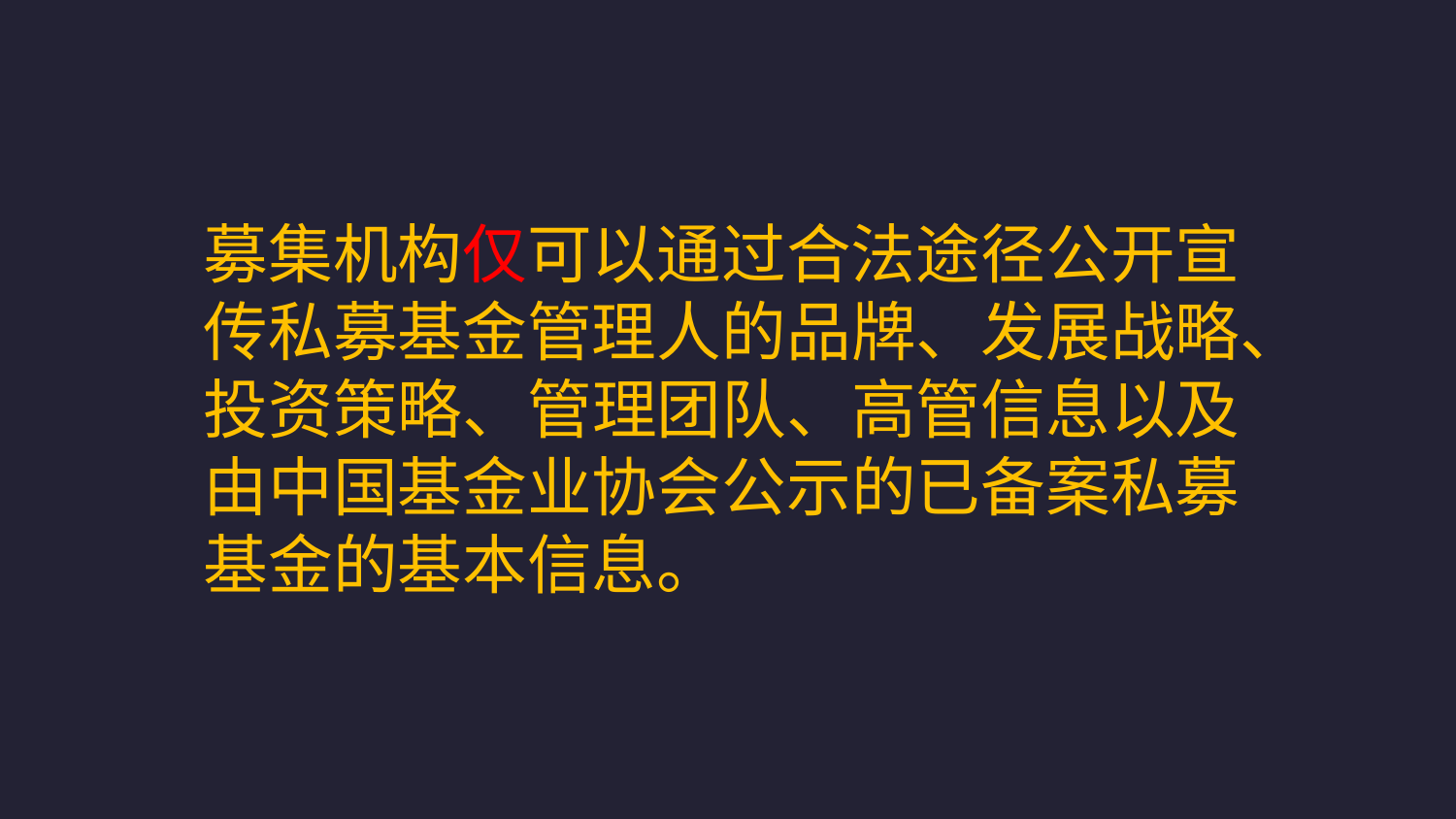

募集机构仅可以通过合法途径公开宣
传私募基金管理人的品牌、发展战略、
投资策略、管理团队、高管信息以及
由中国基金业协会公示的已备案私募
基金的基本信息。